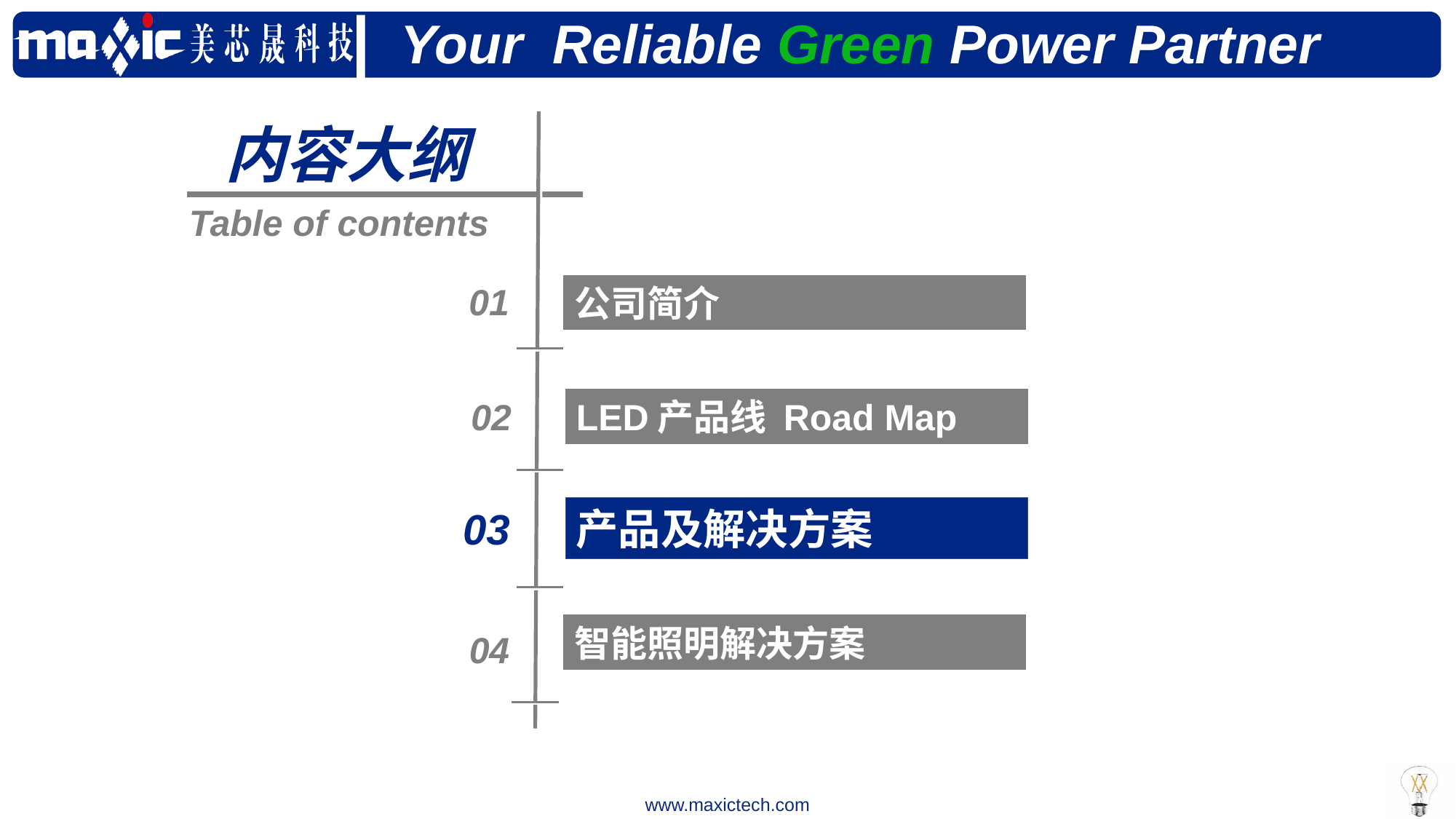

|  Your  Reliable Green Power Partner
内容大纲
Table of contents
01
公司简介
02
LED产品线 Road Map
03
产品及解决方案
智能照明解决方案
04
13